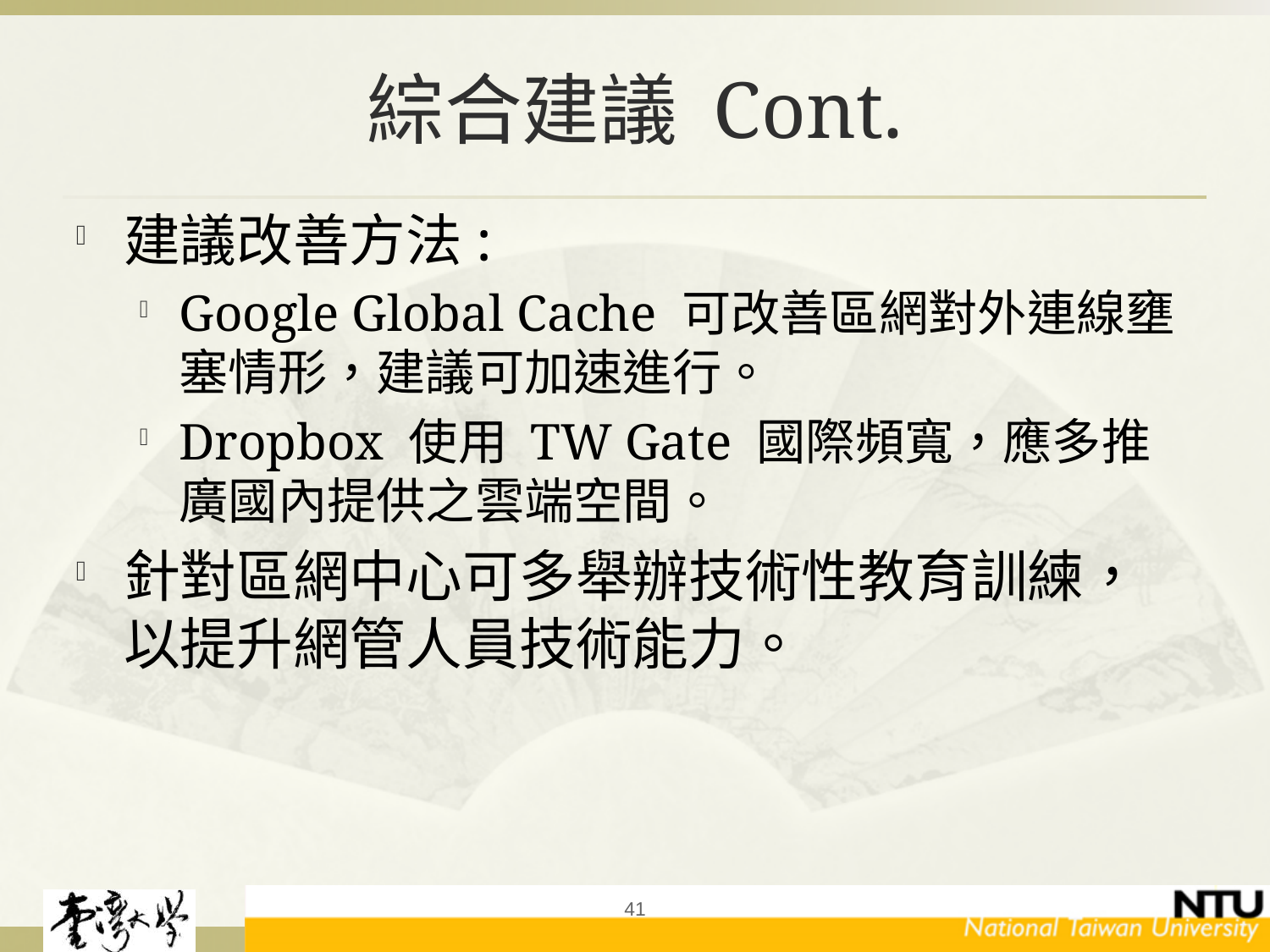

# 綜合建議 Cont.
建議改善方法:
Google Global Cache 可改善區網對外連線壅塞情形，建議可加速進行。
Dropbox 使用 TW Gate 國際頻寬，應多推廣國內提供之雲端空間。
針對區網中心可多舉辦技術性教育訓練，以提升網管人員技術能力。

41